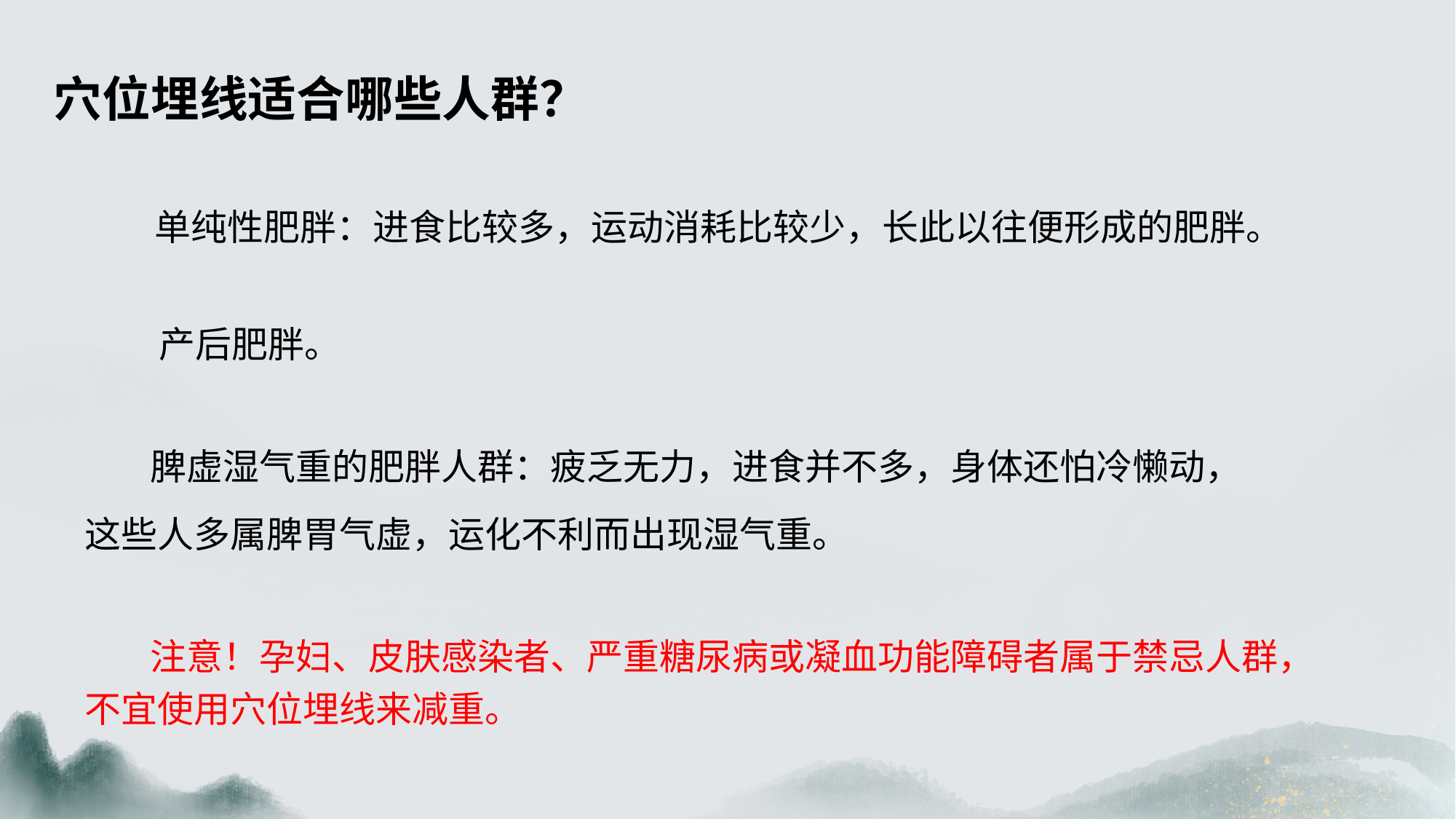

穴位埋线适合哪些人群？
        单纯性肥胖：进食比较多，运动消耗比较少，长此以往便形成的肥胖。

        产后肥胖。

       脾虚湿气重的肥胖人群：疲乏无力，进食并不多，身体还怕冷懒动，
这些人多属脾胃气虚，运化不利而出现湿气重。

       注意！孕妇、皮肤感染者、严重糖尿病或凝血功能障碍者属于禁忌人群，不宜使用穴位埋线来减重。